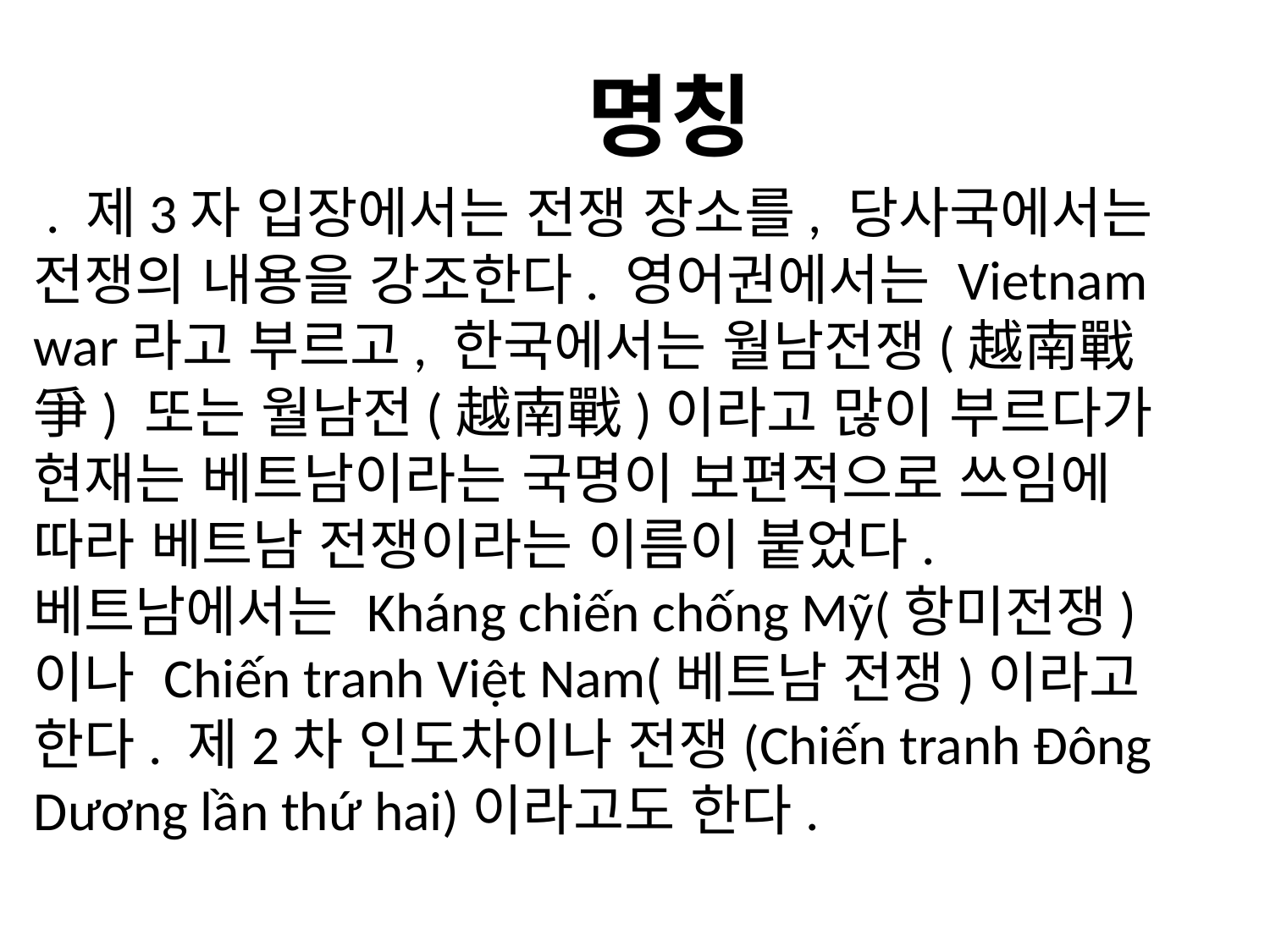

#
                                   명칭
 . 제3자 입장에서는 전쟁 장소를, 당사국에서는 전쟁의 내용을 강조한다. 영어권에서는 Vietnam war라고 부르고, 한국에서는 월남전쟁(越南戰爭) 또는 월남전(越南戰)이라고 많이 부르다가 현재는 베트남이라는 국명이 보편적으로 쓰임에 따라 베트남 전쟁이라는 이름이 붙었다. 베트남에서는 Kháng chiến chống Mỹ(항미전쟁)이나 Chiến tranh Việt Nam(베트남 전쟁)이라고 한다. 제2차 인도차이나 전쟁(Chiến tranh Đông Dương lần thứ hai)이라고도 한다.